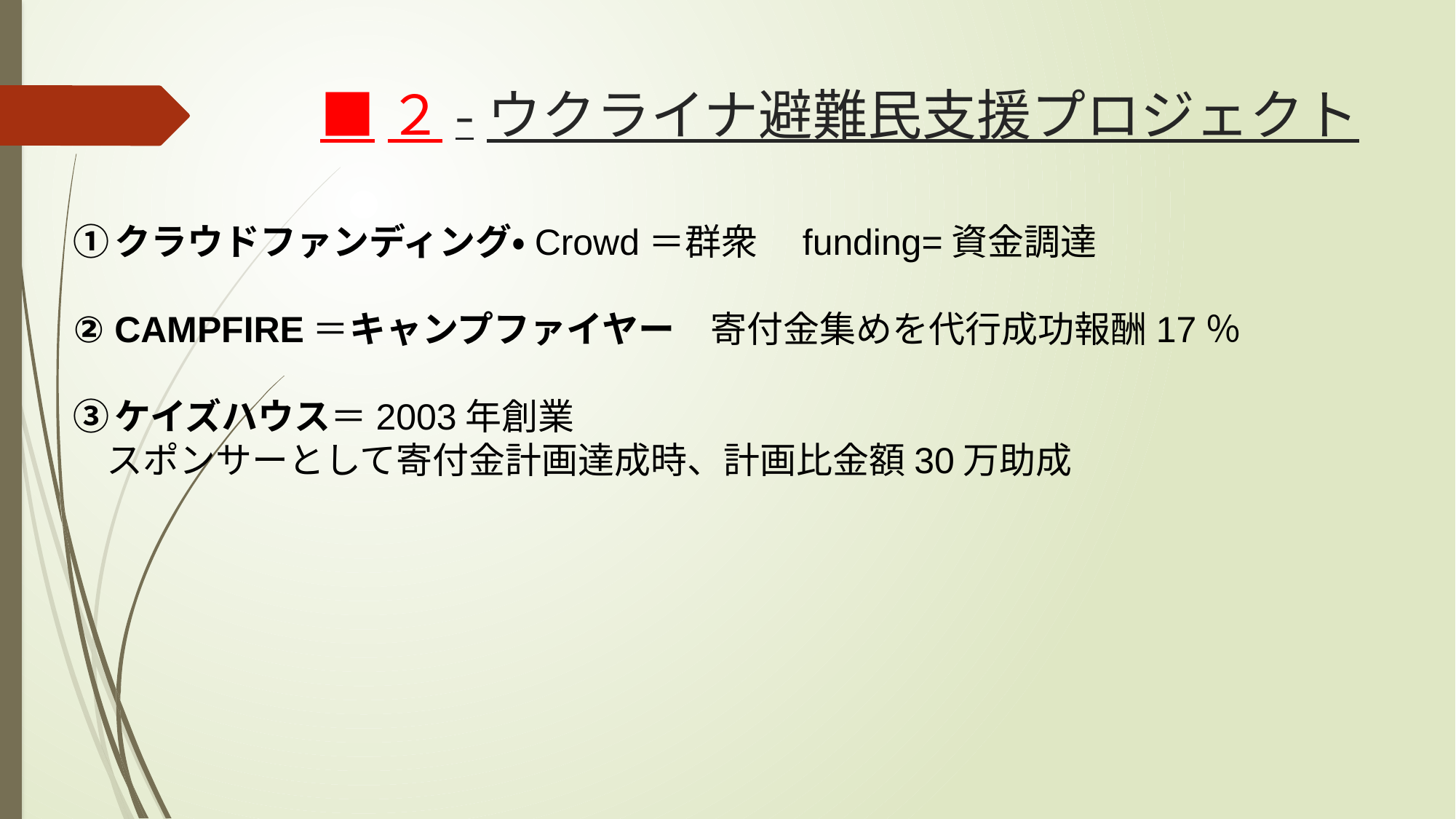

# ■２-ウクライナ避難民支援プロジェクト
クラウドファンディング・Crowd＝群衆　funding=資金調達

CAMPFIRE＝キャンプファイヤー　寄付金集めを代行成功報酬17％

ケイズハウス＝2003年創業
 スポンサーとして寄付金計画達成時、計画比金額30万助成